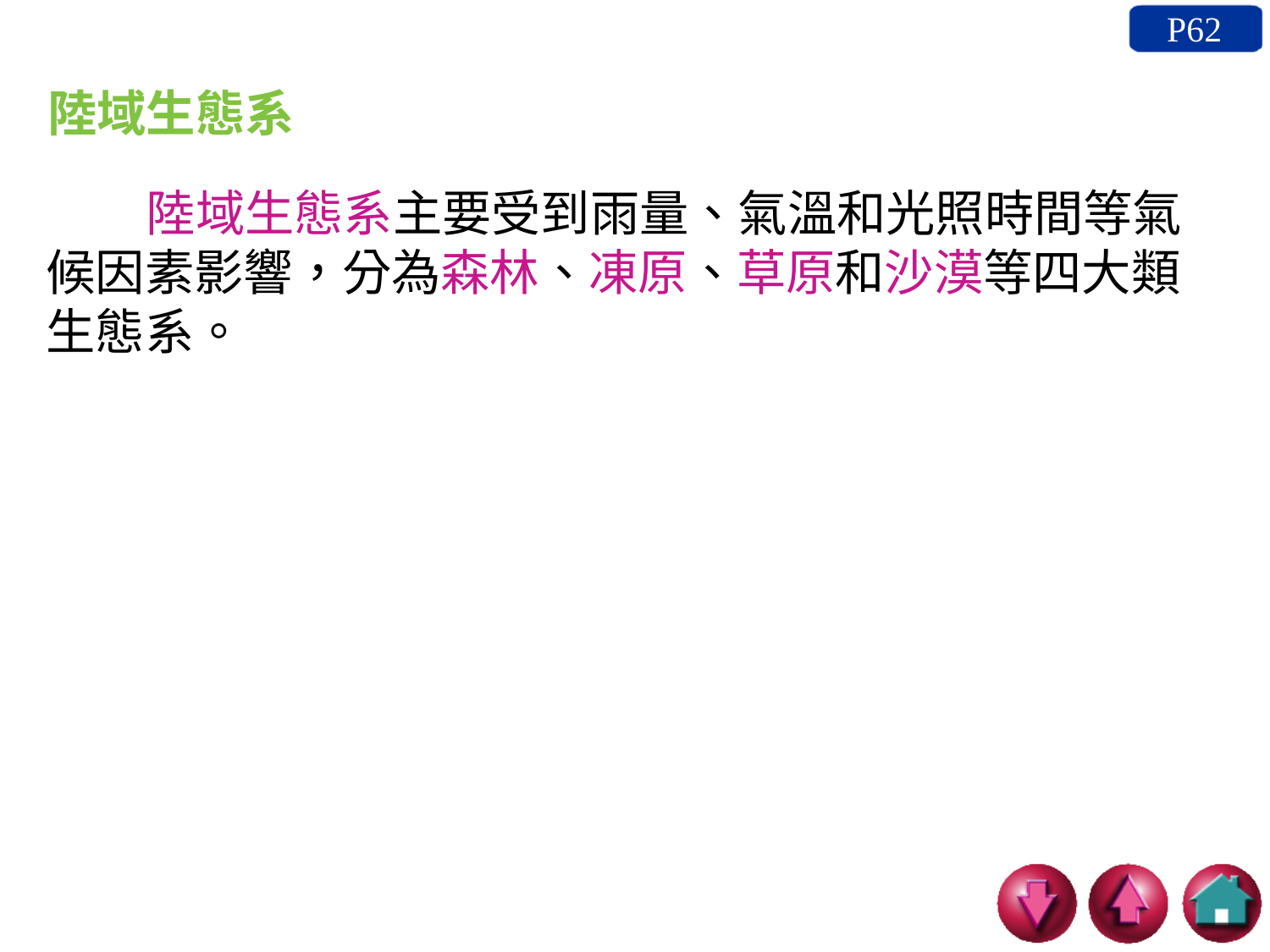

P62
陸域生態系
陸域生態系主要受到雨量、氣溫和光照時間等氣候因素影響，分為森林、凍原、草原和沙漠等四大類生態系。